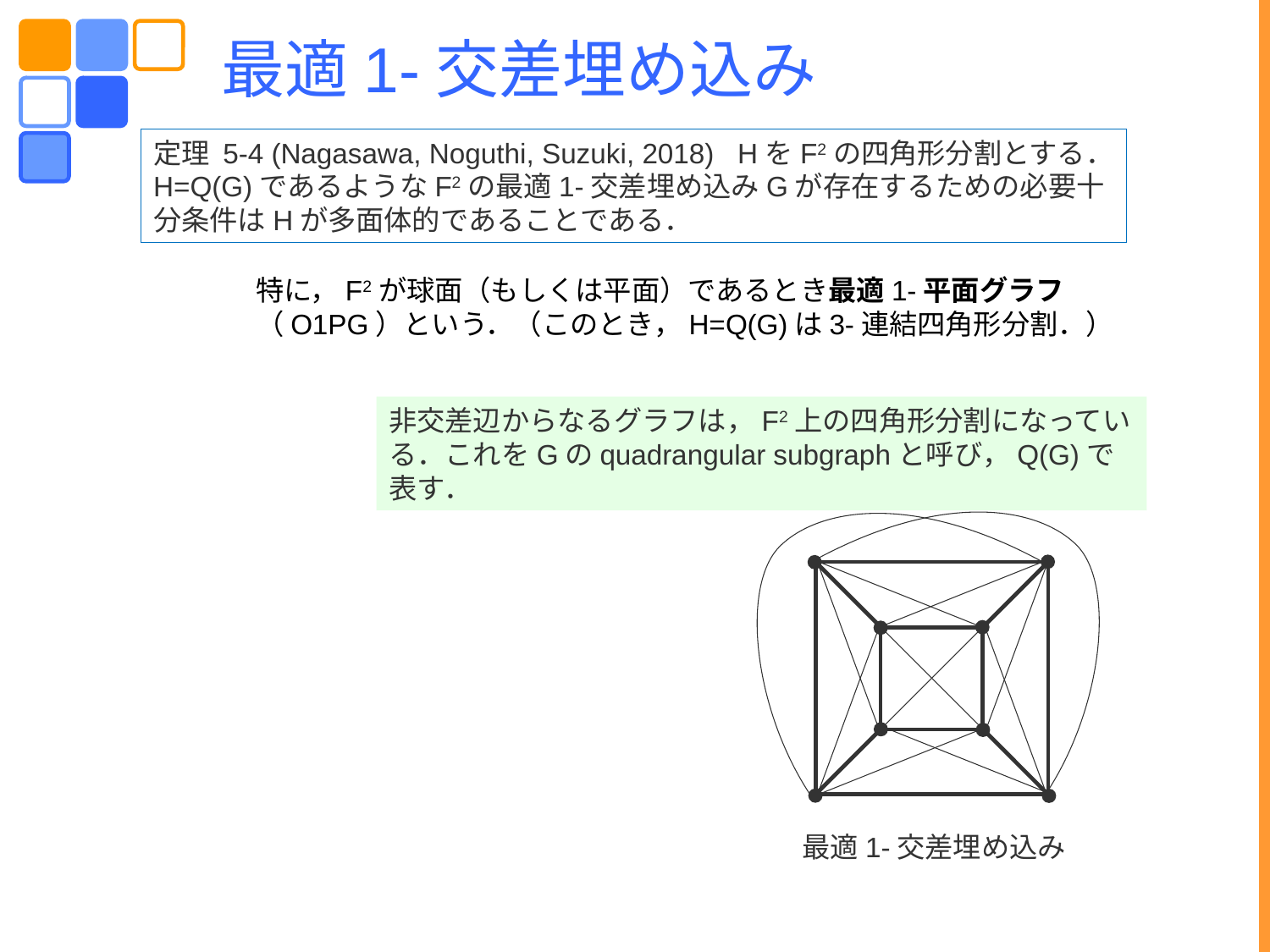

最適1-交差埋め込み
定理 5-4 (Nagasawa, Noguthi, Suzuki, 2018)   HをF2の四角形分割とする．H=Q(G)であるようなF2の最適1-交差埋め込みGが存在するための必要十分条件はHが多面体的であることである．
特に，F2が球面（もしくは平面）であるとき最適1-平面グラフ（O1PG）という．（このとき，H=Q(G)は3-連結四角形分割．）
非交差辺からなるグラフは，F2上の四角形分割になっている．これをGのquadrangular subgraphと呼び，Q(G)で表す．

最適1-交差埋め込み